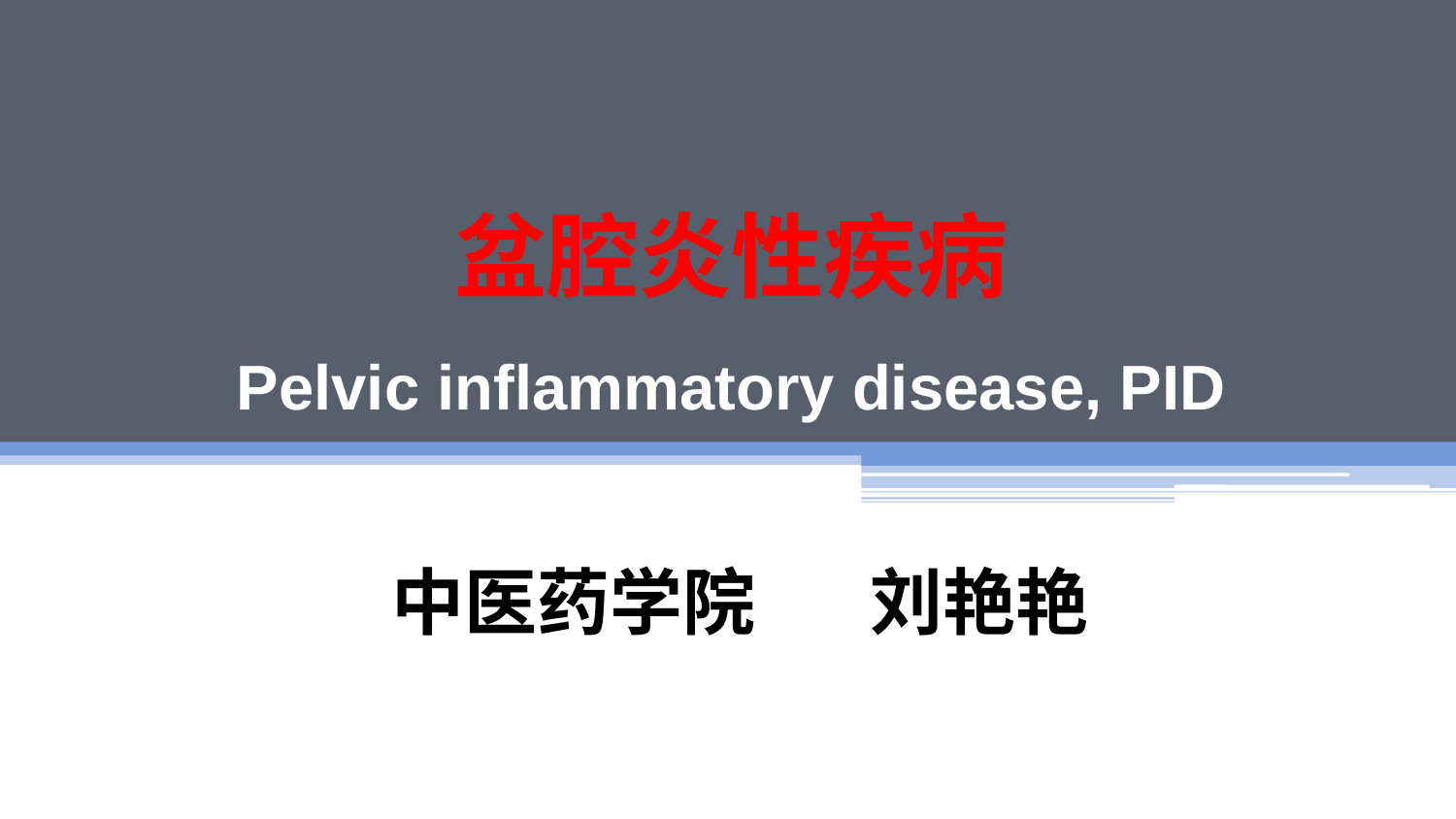

# 盆腔炎性疾病 Pelvic inflammatory disease, PID
中医药学院       刘艳艳